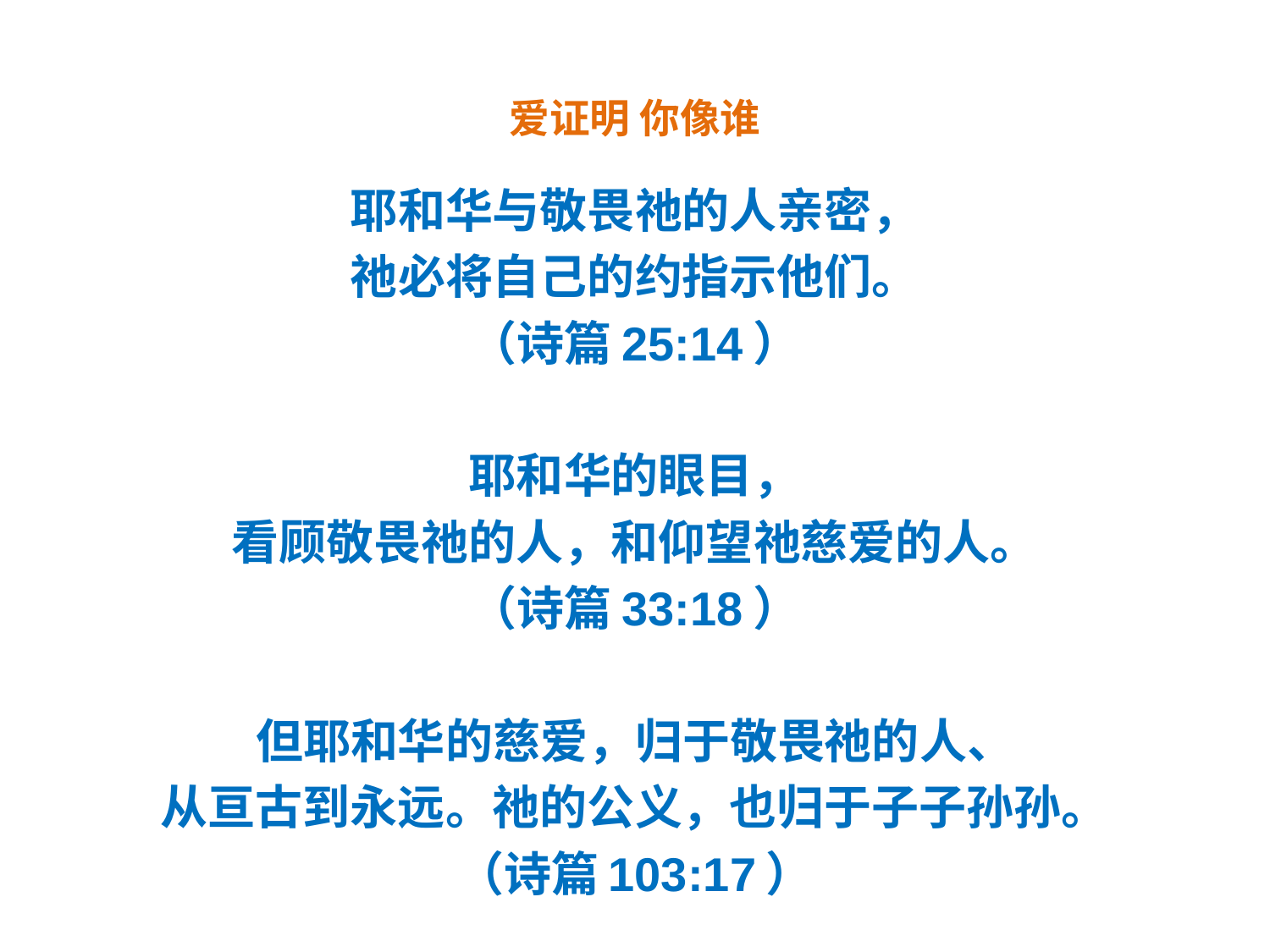

# 爱证明 你像谁
耶和华与敬畏祂的人亲密，
祂必将自己的约指示他们。
（诗篇25:14）

耶和华的眼目，
看顾敬畏祂的人，和仰望祂慈爱的人。
（诗篇33:18）

但耶和华的慈爱，归于敬畏祂的人、
从亘古到永远。祂的公义，也归于子子孙孙。
（诗篇103:17）